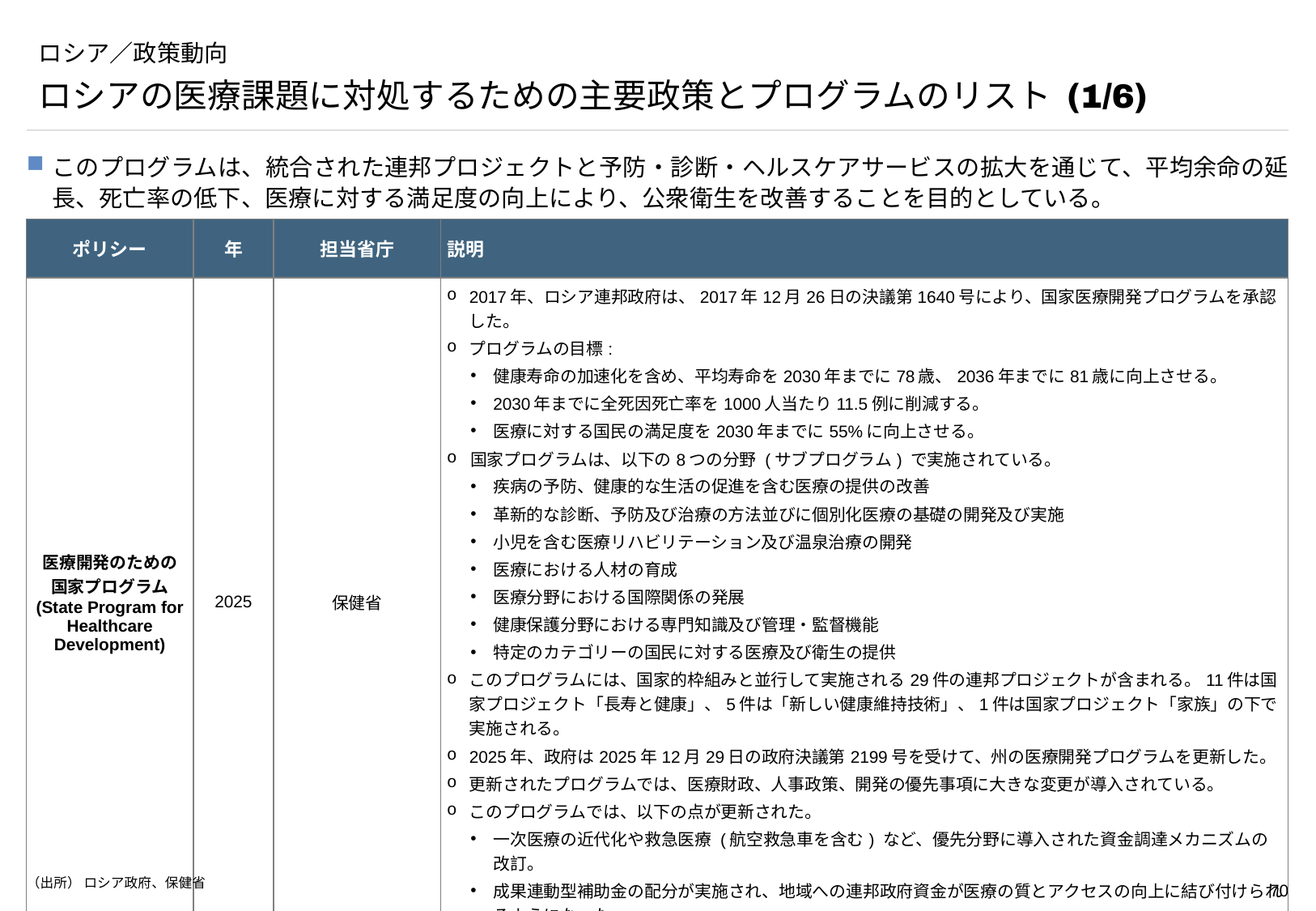

# ロシア／政策動向
ロシアの医療課題に対処するための主要政策とプログラムのリスト (1/6)
このプログラムは、統合された連邦プロジェクトと予防・診断・ヘルスケアサービスの拡大を通じて、平均余命の延長、死亡率の低下、医療に対する満足度の向上により、公衆衛生を改善することを目的としている。
| ポリシー | 年 | 担当省庁 | 説明 |
| --- | --- | --- | --- |
| 医療開発のための 国家プログラム (State Program for Healthcare Development) | 2025 | 保健省 | 2017年、ロシア連邦政府は、2017年12月26日の決議第1640号により、国家医療開発プログラムを承認した。 プログラムの目標: 健康寿命の加速化を含め、平均寿命を2030年までに78歳、2036年までに81歳に向上させる。 2030年までに全死因死亡率を1000人当たり11.5例に削減する。 医療に対する国民の満足度を2030年までに55%に向上させる。 国家プログラムは、以下の8つの分野 (サブプログラム) で実施されている。 疾病の予防、健康的な生活の促進を含む医療の提供の改善 革新的な診断、予防及び治療の方法並びに個別化医療の基礎の開発及び実施 小児を含む医療リハビリテーション及び温泉治療の開発 医療における人材の育成 医療分野における国際関係の発展 健康保護分野における専門知識及び管理・監督機能 特定のカテゴリーの国民に対する医療及び衛生の提供 このプログラムには、国家的枠組みと並行して実施される29件の連邦プロジェクトが含まれる。11件は国家プロジェクト「長寿と健康」、5件は「新しい健康維持技術」、1件は国家プロジェクト「家族」の下で実施される。 2025年、政府は2025年12月29日の政府決議第2199号を受けて、州の医療開発プログラムを更新した。 更新されたプログラムでは、医療財政、人事政策、開発の優先事項に大きな変更が導入されている。 このプログラムでは、以下の点が更新された。 一次医療の近代化や救急医療 (航空救急車を含む) など、優先分野に導入された資金調達メカニズムの改訂。 成果連動型補助金の配分が実施され、地域への連邦政府資金が医療の質とアクセスの向上に結び付けられるようになった。 医療機器の国内生産を促進するため、国の調達規則の適用を義務付けるなど、輸入の独立性に重点を置く。 地方や小さな町に移転する医師や看護師に対する明確に定義された金銭的インセンティブを含む、労働力支援措置の強化。 地域間でより的を絞った効率的な医療資金の配分を確保するため、連邦補助金配分規則を更新。 |
（出所） ロシア政府、保健省